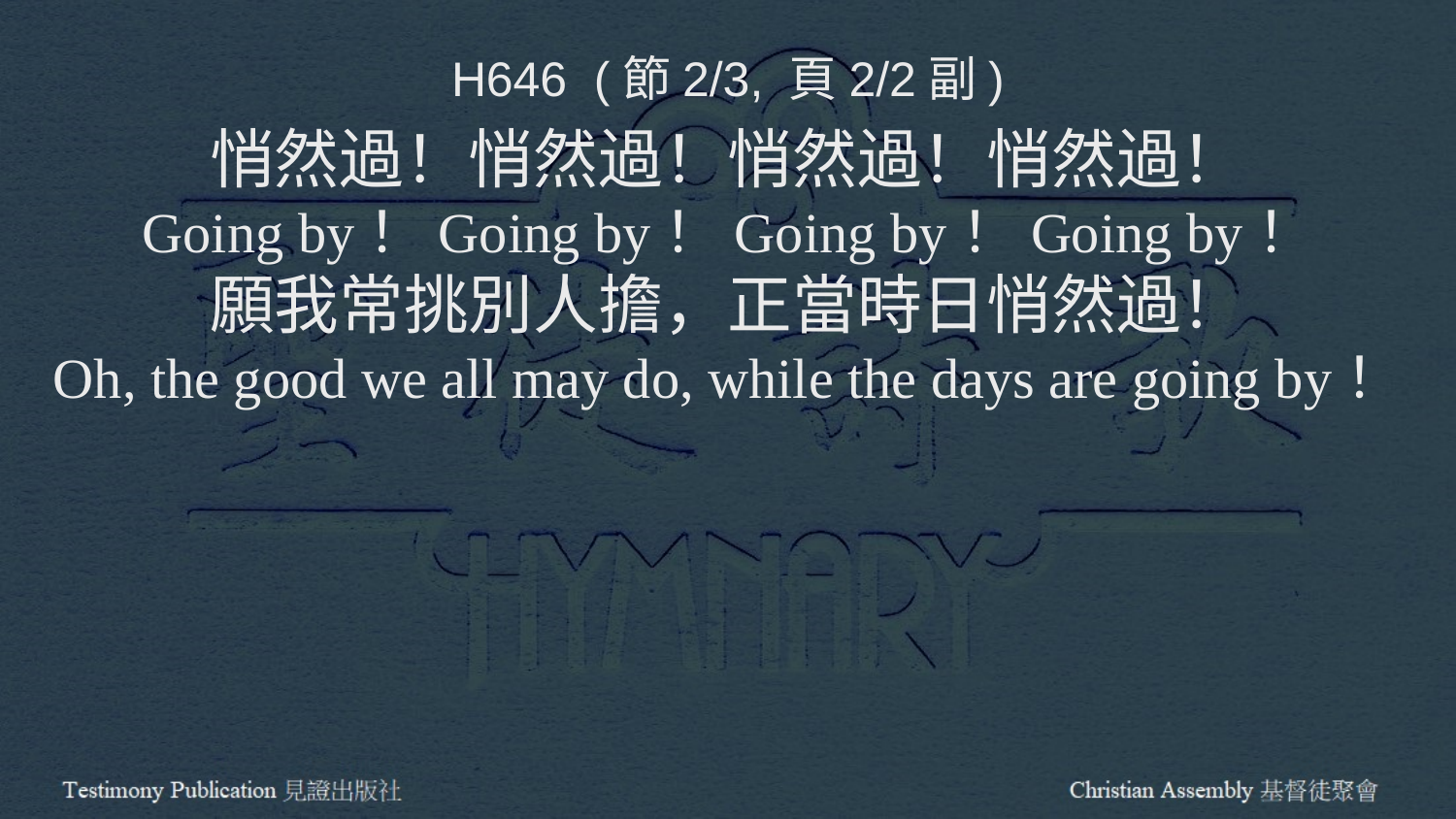

H646  (節2/3, 頁2/2副)
悄然過！悄然過！悄然過！悄然過！
Going by！Going by！Going by！Going by！
願我常挑別人擔，正當時日悄然過！
Oh, the good we all may do, while the days are going by！